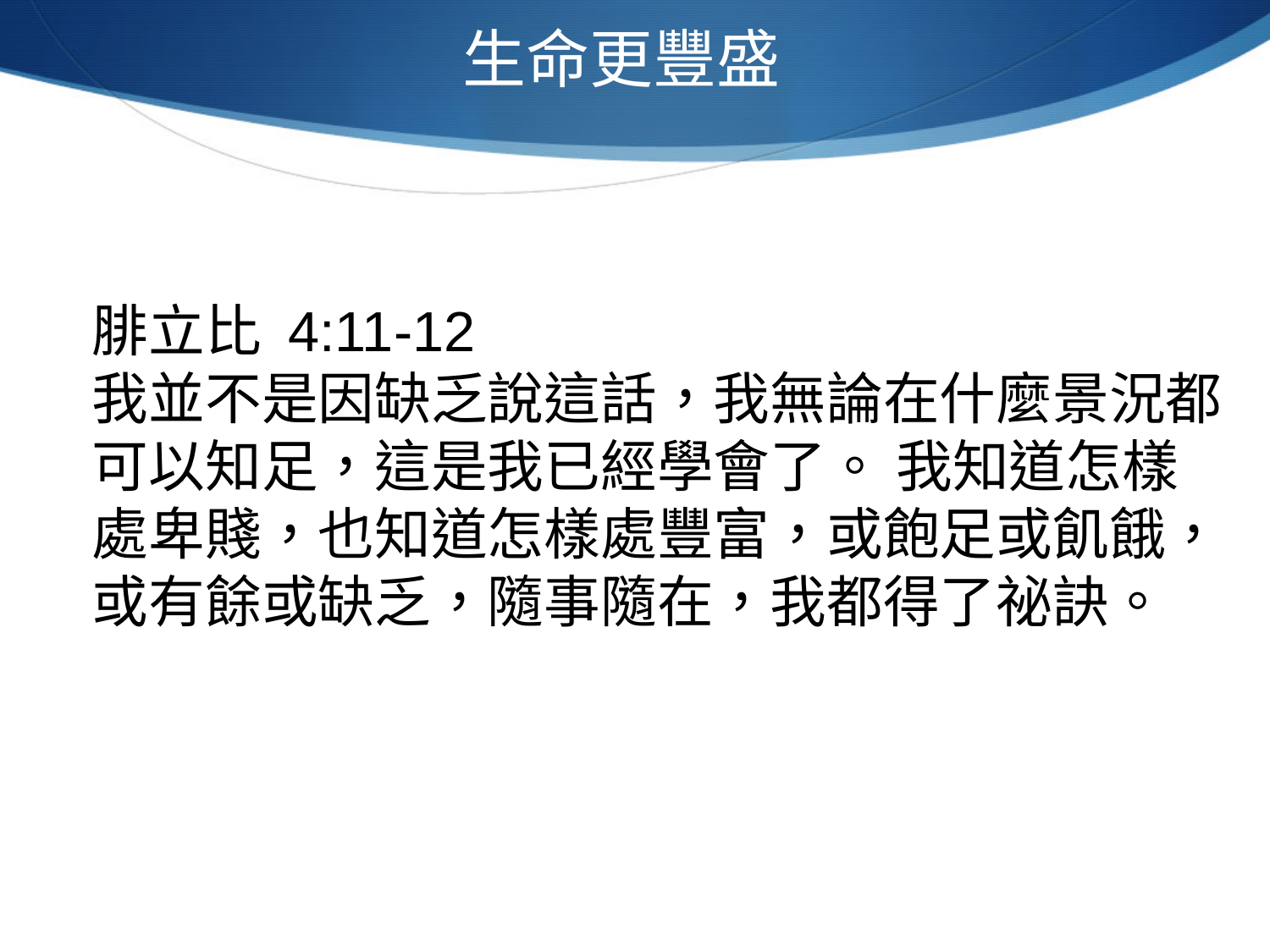

生命更豐盛
腓立比 4:11-12
我並不是因缺乏說這話，我無論在什麼景況都可以知足，這是我已經學會了。 我知道怎樣處卑賤，也知道怎樣處豐富，或飽足或飢餓，或有餘或缺乏，隨事隨在，我都得了祕訣。